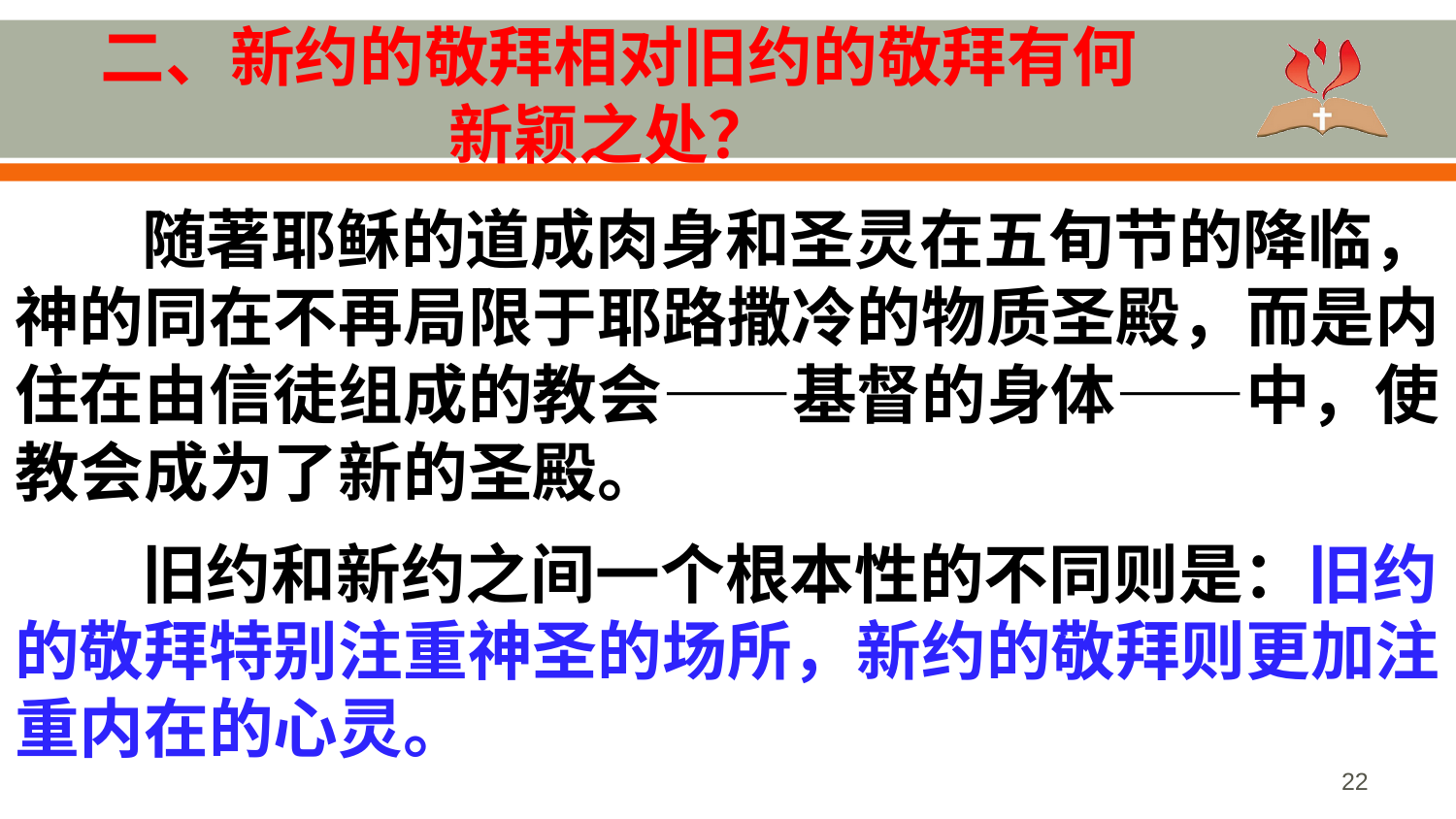

# 二、新约的敬拜相对旧约的敬拜有何新颖之处？
随著耶稣的道成肉身和圣灵在五旬节的降临，神的同在不再局限于耶路撒冷的物质圣殿，而是内住在由信徒组成的教会——基督的身体——中，使教会成为了新的圣殿。
旧约和新约之间一个根本性的不同则是：旧约的敬拜特别注重神圣的场所，新约的敬拜则更加注重内在的心灵。

22